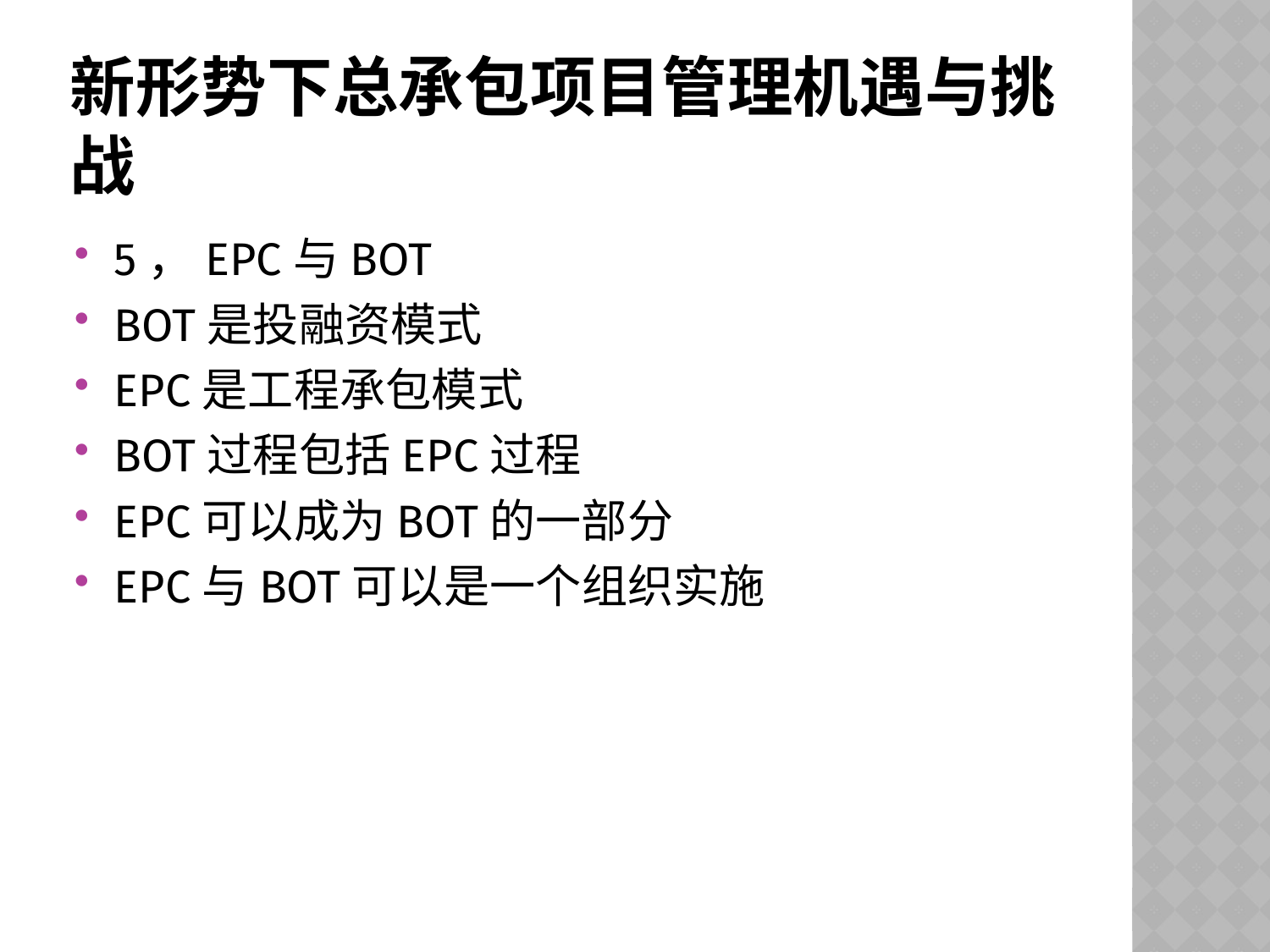

# 新形势下总承包项目管理机遇与挑战
5，EPC与BOT
BOT是投融资模式
EPC是工程承包模式
BOT过程包括EPC过程
EPC可以成为BOT的一部分
EPC与BOT可以是一个组织实施